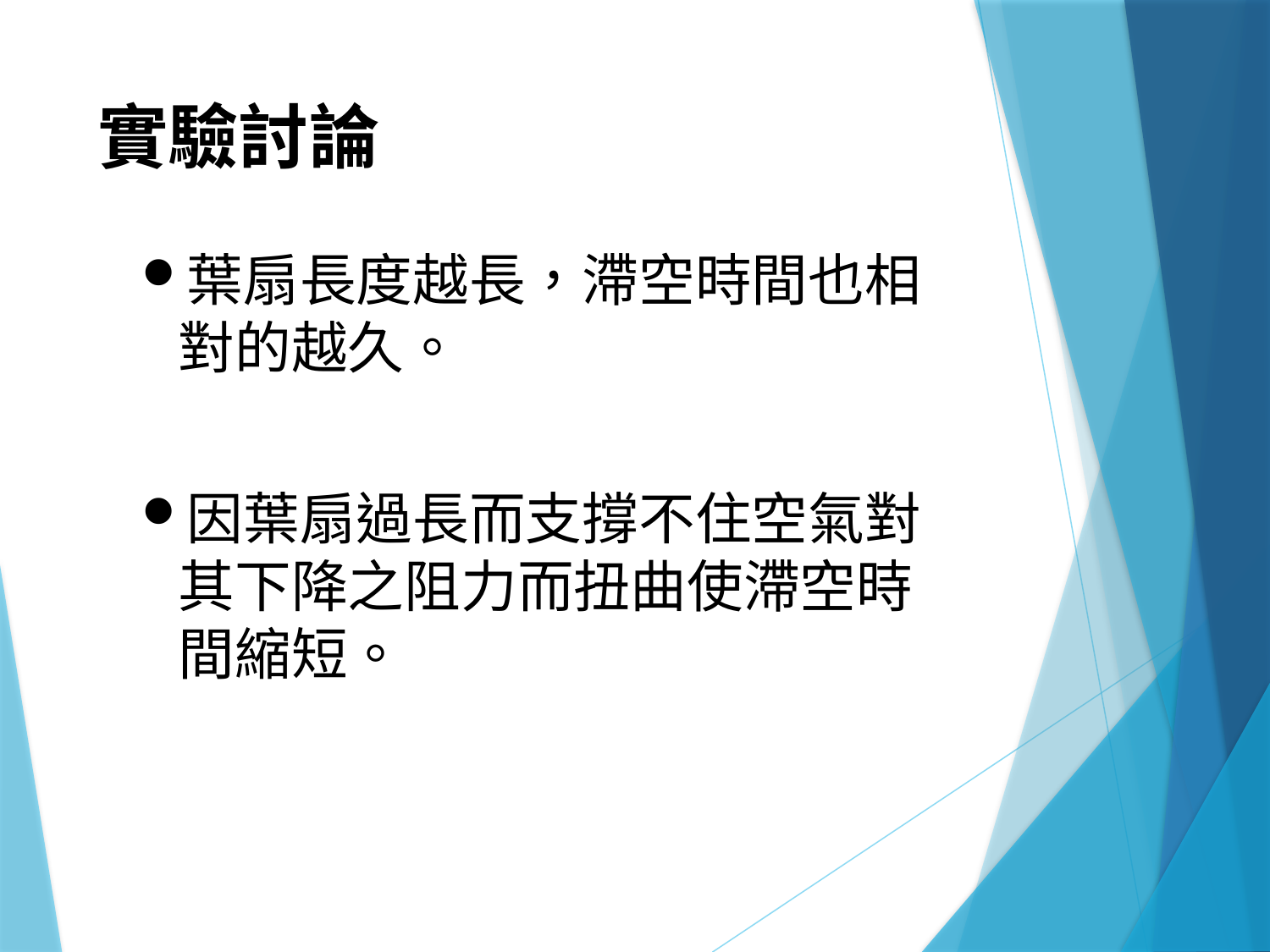

# 實驗討論
葉扇長度越長，滯空時間也相對的越久。

因葉扇過長而支撐不住空氣對其下降之阻力而扭曲使滯空時間縮短。